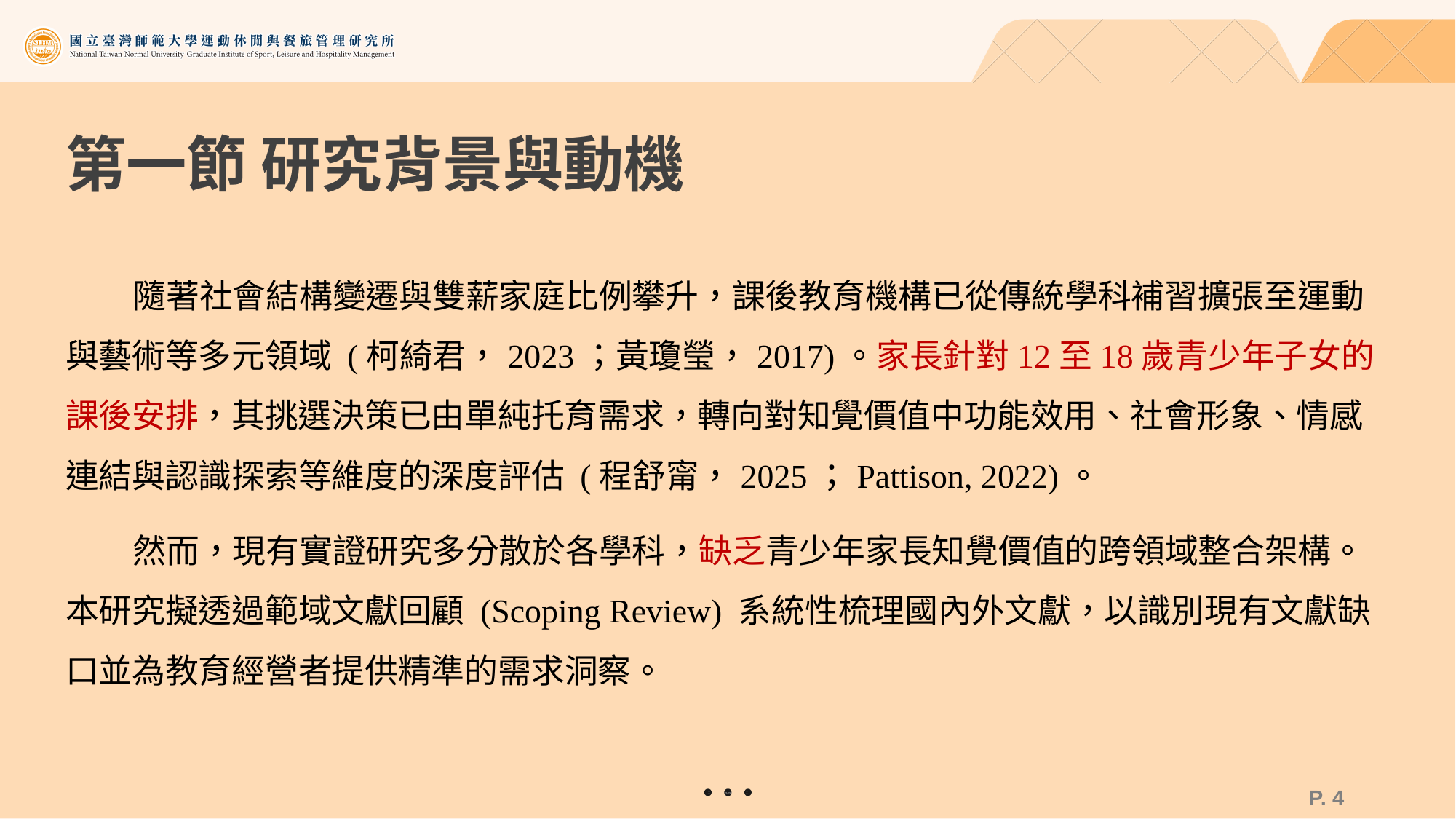

# 第一節 研究背景與動機
        隨著社會結構變遷與雙薪家庭比例攀升，課後教育機構已從傳統學科補習擴張至運動與藝術等多元領域 (柯綺君，2023；黃瓊瑩，2017)。家長針對12至18歲青少年子女的課後安排，其挑選決策已由單純托育需求，轉向對知覺價值中功能效用、社會形象、情感連結與認識探索等維度的深度評估 (程舒甯，2025；Pattison, 2022)。
        然而，現有實證研究多分散於各學科，缺乏青少年家長知覺價值的跨領域整合架構。本研究擬透過範域文獻回顧 (Scoping Review) 系統性梳理國內外文獻，以識別現有文獻缺口並為教育經營者提供精準的需求洞察。
P. 4